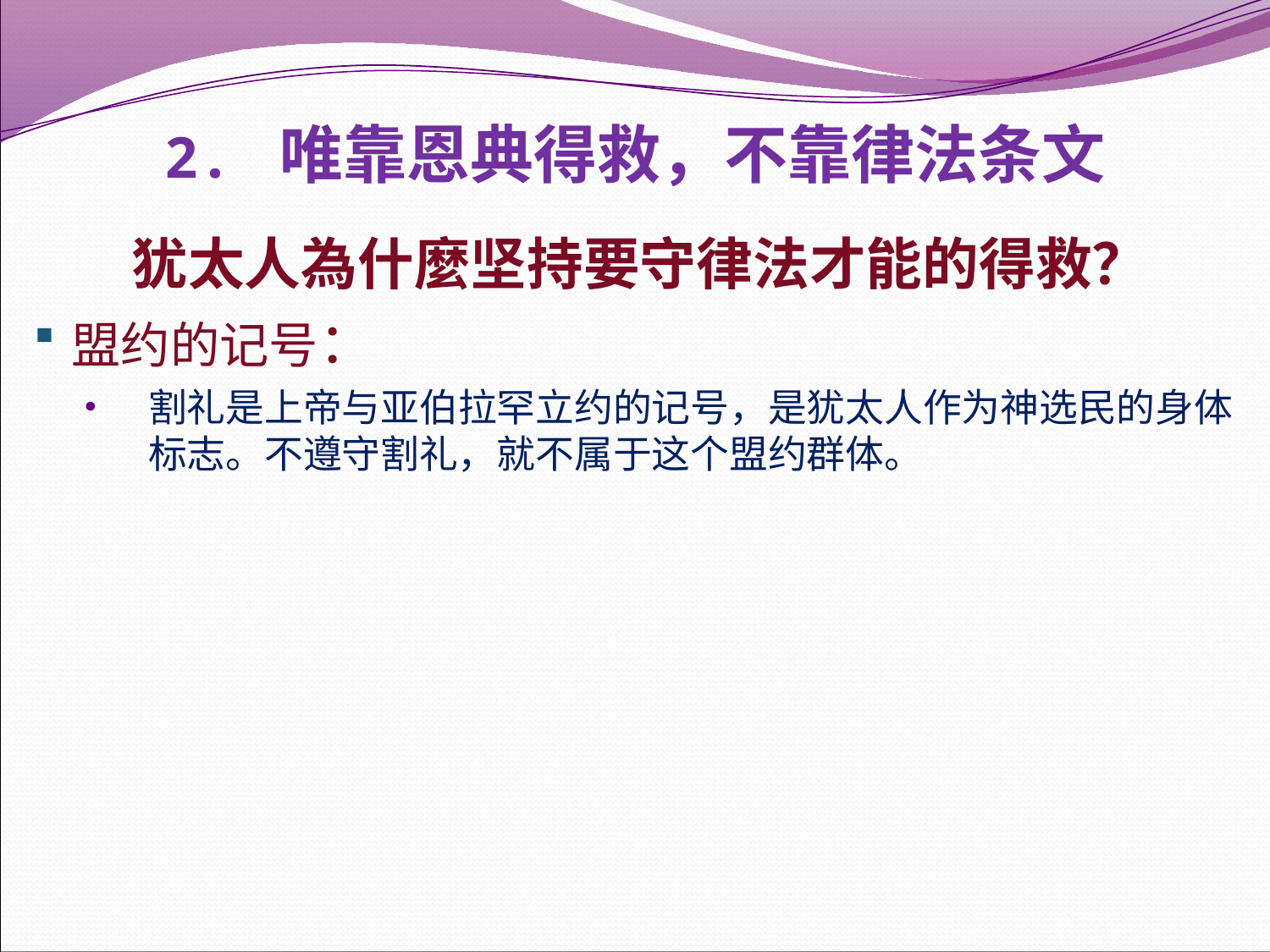

# 2. 唯靠恩典得救，不靠律法条文
犹太人為什麼坚持要守律法才能的得救？
盟约的记号：
割礼是上帝与亚伯拉罕立约的记号，是犹太人作为神选民的身体标志。不遵守割礼，就不属于这个盟约群体。